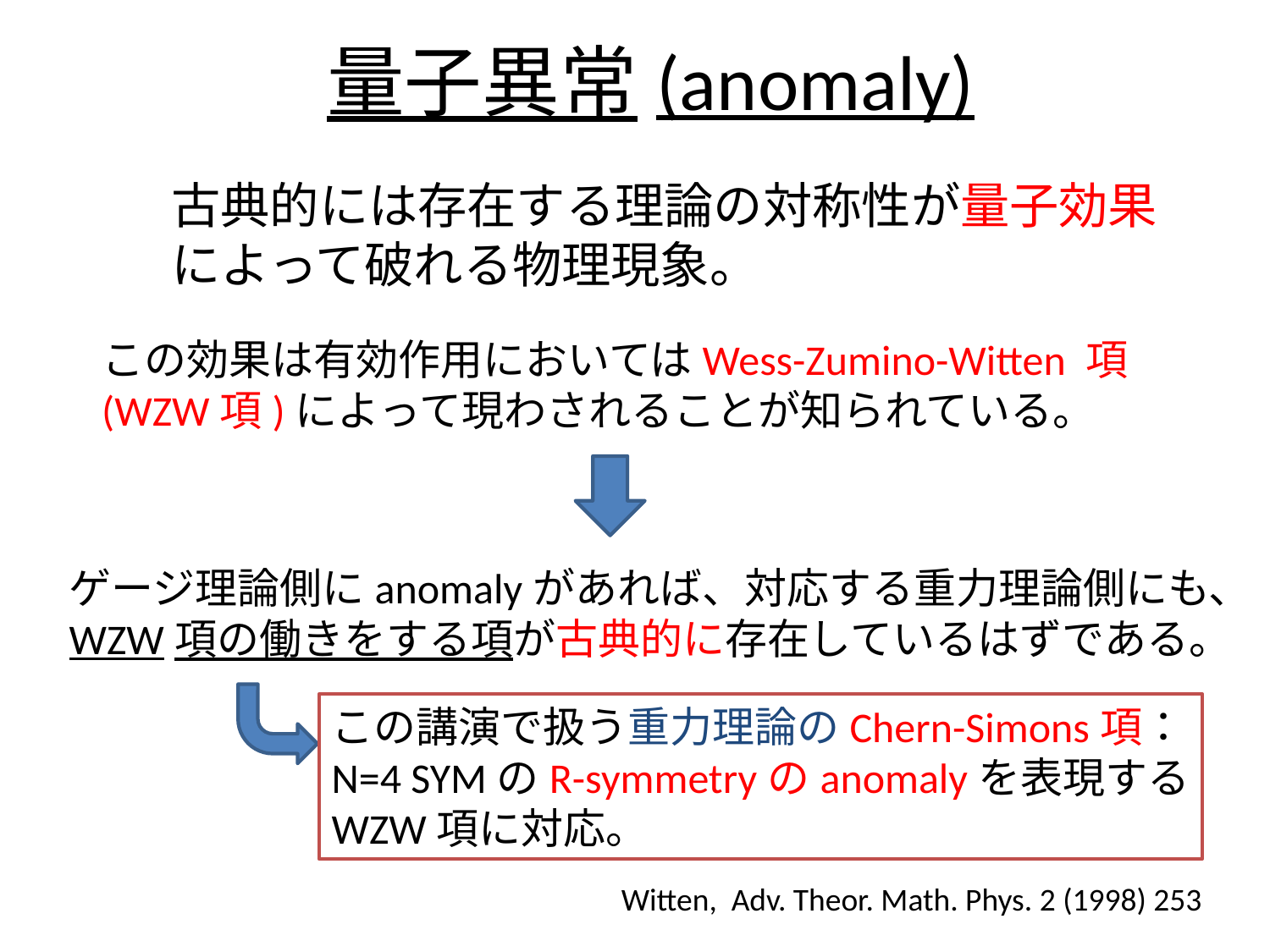

# 量子異常(anomaly)
古典的には存在する理論の対称性が量子効果
によって破れる物理現象。
この効果は有効作用においてはWess-Zumino-Witten 項　(WZW項)によって現わされることが知られている。

ゲージ理論側にanomalyがあれば、対応する重力理論側にも、
WZW項の働きをする項が古典的に存在しているはずである。

この講演で扱う重力理論のChern-Simons項：
N=4 SYMのR-symmetryのanomalyを表現する
WZW項に対応。
Witten,  Adv. Theor. Math. Phys. 2 (1998) 253